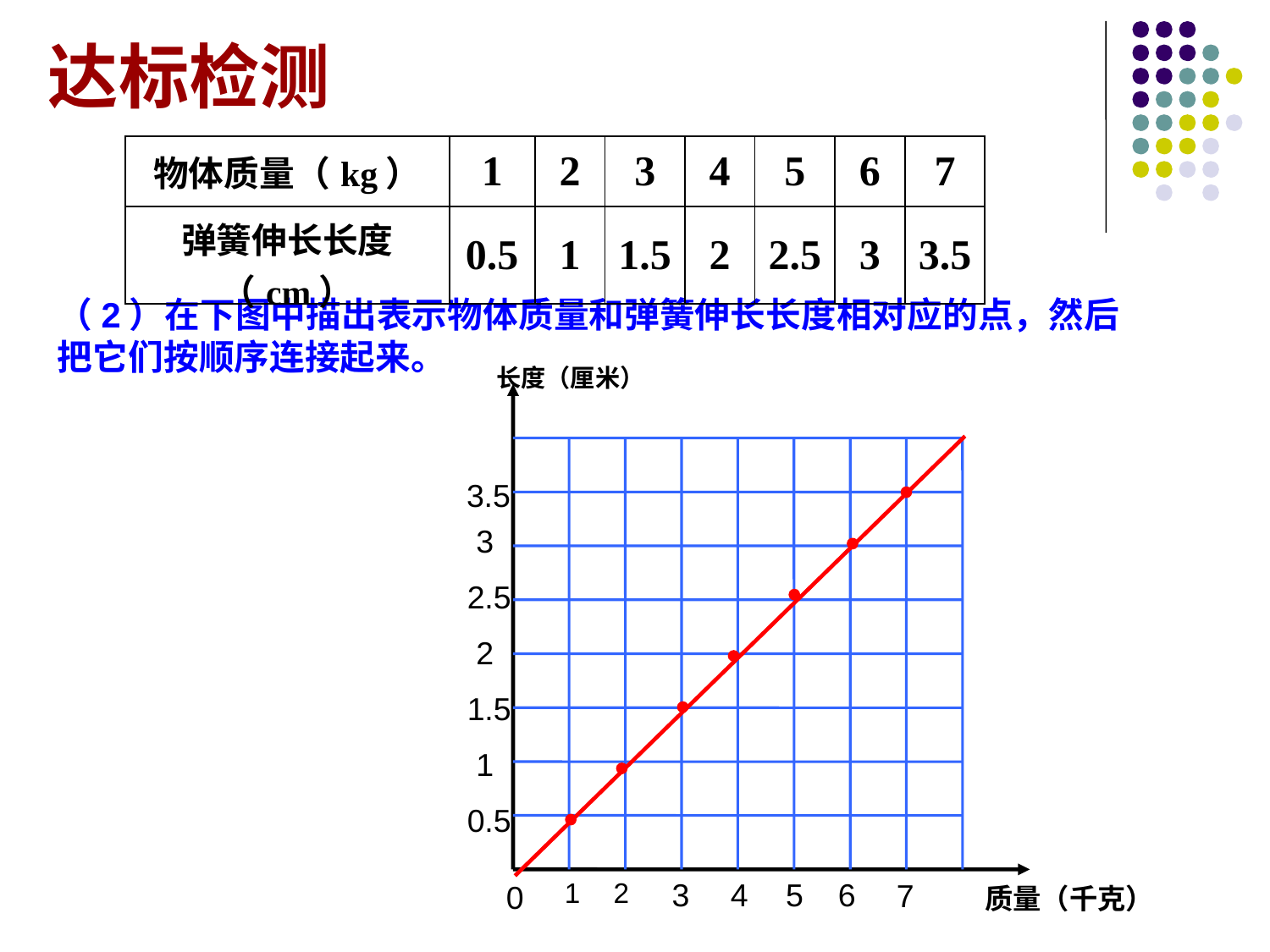

达标检测
| 物体质量（kg） | 1 | 2 | 3 | 4 | 5 | 6 | 7 |
| --- | --- | --- | --- | --- | --- | --- | --- |
| 弹簧伸长长度（cm） | 0.5 | 1 | 1.5 | 2 | 2.5 | 3 | 3.5 |
（2）在下图中描出表示物体质量和弹簧伸长长度相对应的点，然后把它们按顺序连接起来。
长度（厘米）

 3.5
 3
2.5
 2
1.5
 1
0.5
3
4
5
6
1
2
7
0
质量（千克）